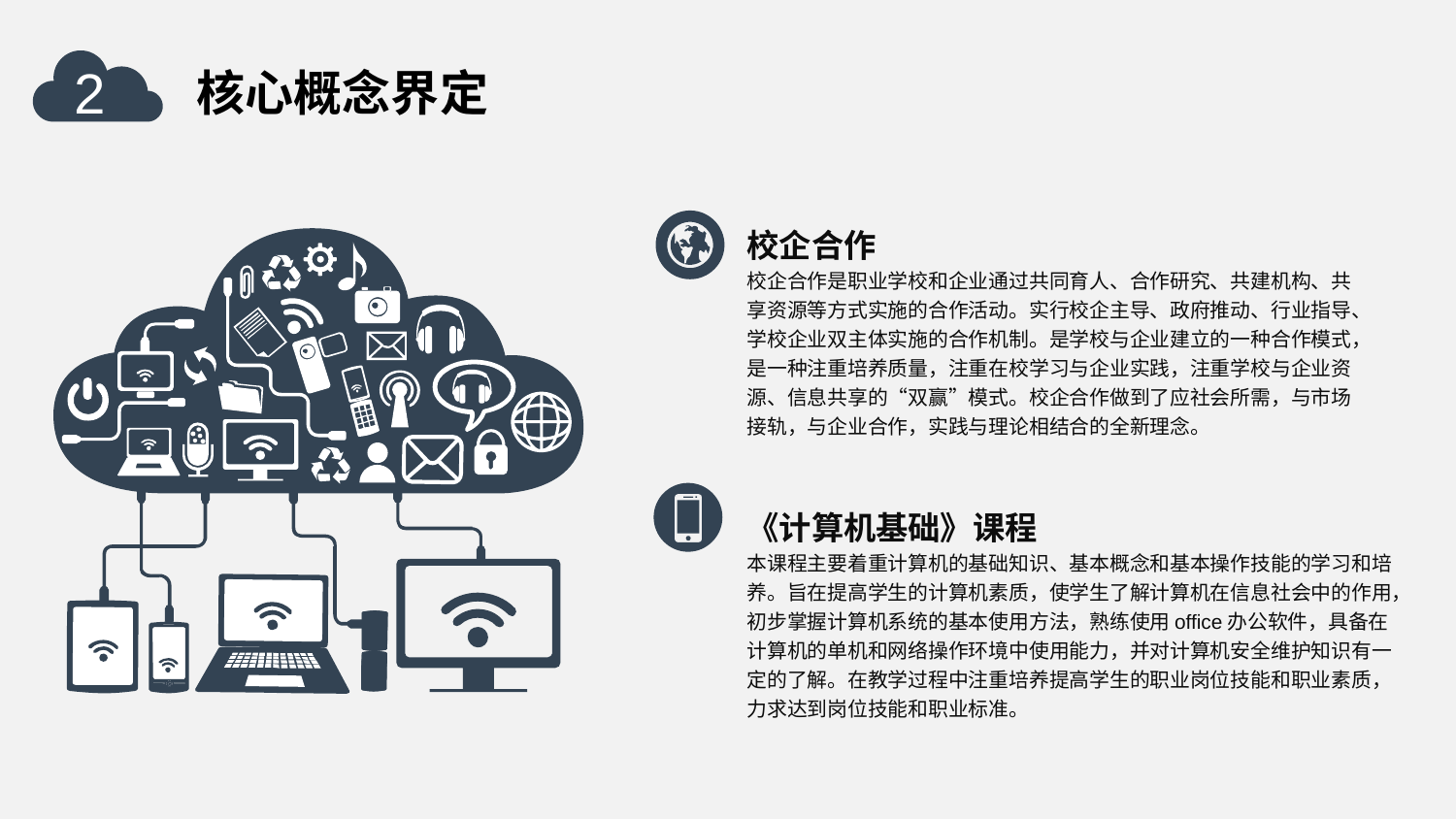

2

核心概念界定

校企合作
校企合作是职业学校和企业通过共同育人、合作研究、共建机构、共享资源等方式实施的合作活动。实行校企主导、政府推动、行业指导、学校企业双主体实施的合作机制。是学校与企业建立的一种合作模式，是一种注重培养质量，注重在校学习与企业实践，注重学校与企业资源、信息共享的“双赢”模式。校企合作做到了应社会所需，与市场接轨，与企业合作，实践与理论相结合的全新理念。

《计算机基础》课程
本课程主要着重计算机的基础知识、基本概念和基本操作技能的学习和培养。旨在提高学生的计算机素质，使学生了解计算机在信息社会中的作用，初步掌握计算机系统的基本使用方法，熟练使用office办公软件，具备在计算机的单机和网络操作环境中使用能力，并对计算机安全维护知识有一定的了解。在教学过程中注重培养提高学生的职业岗位技能和职业素质，力求达到岗位技能和职业标准。